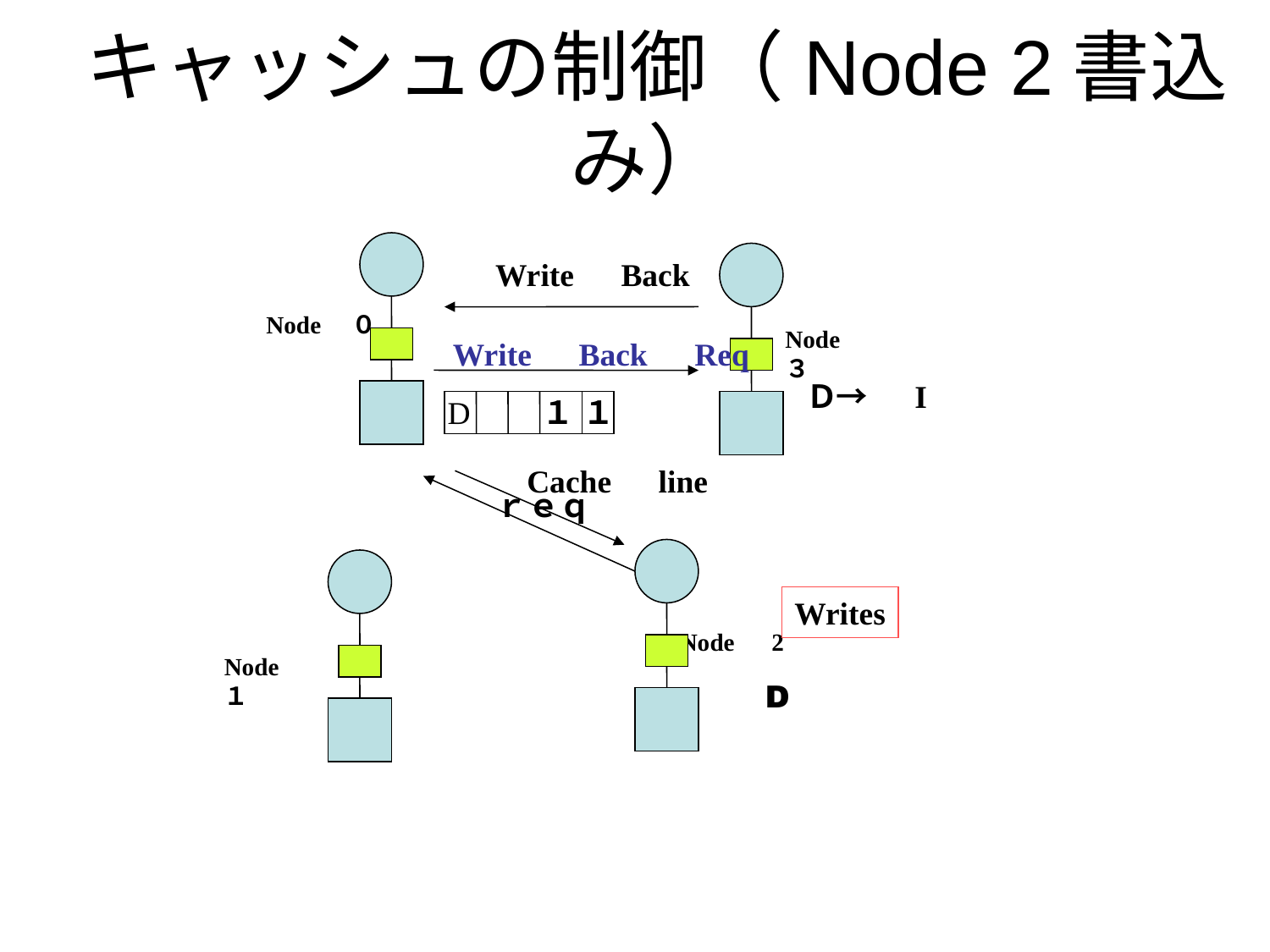

# キャッシュの制御（Node 2書込み）

Write　Back

→　I
Node　０
Node　３
Write　Back　Req

Ｄ
D
１
１

Cache　line

ｒｅｑ

Writes
Node　2
Node　１
D